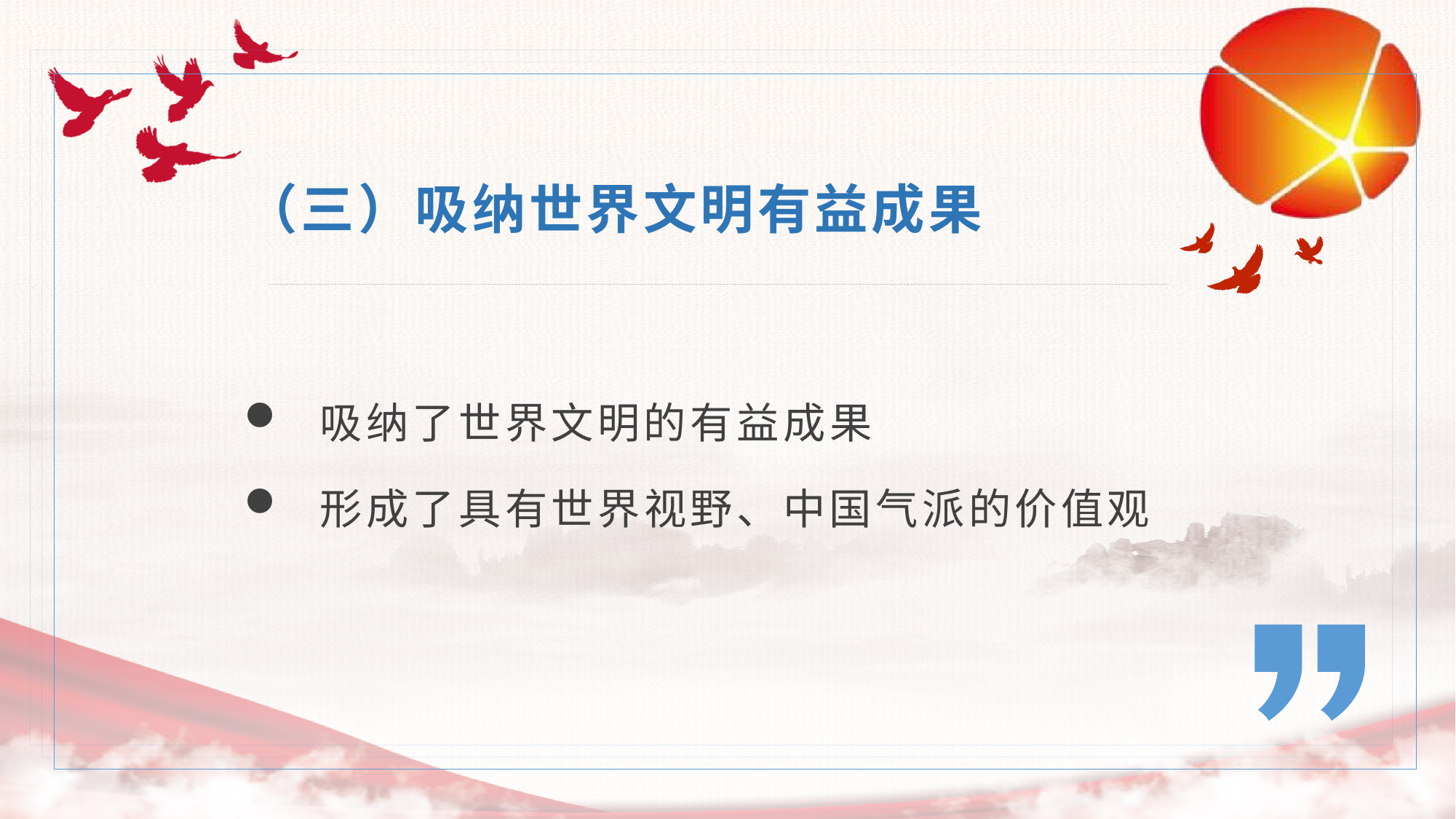

（三）吸纳世界文明有益成果
吸纳了世界文明的有益成果
形成了具有世界视野、中国气派的价值观